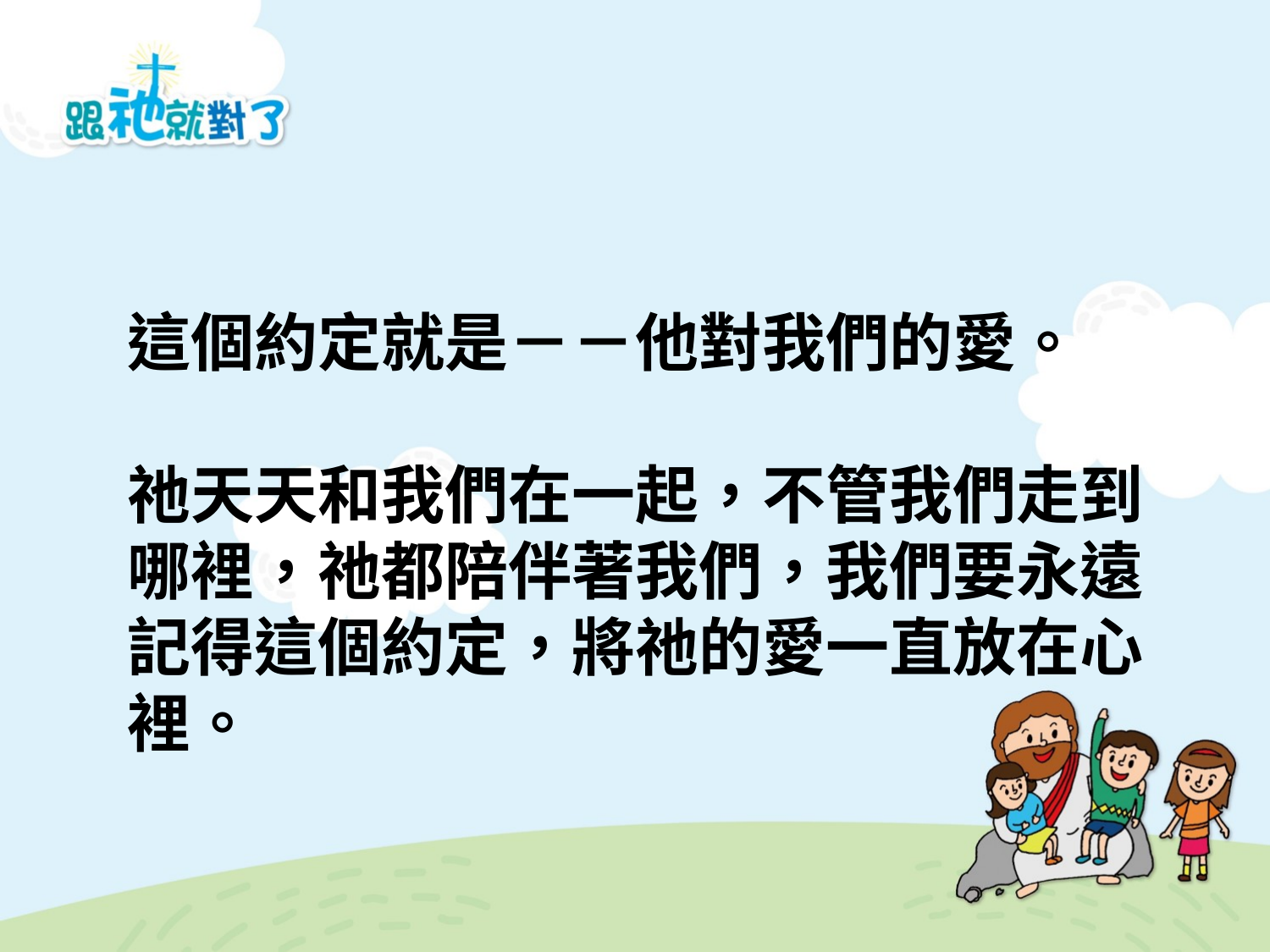

這個約定就是－－他對我們的愛。

祂天天和我們在一起，不管我們走到哪裡，祂都陪伴著我們，我們要永遠記得這個約定，將祂的愛一直放在心裡。